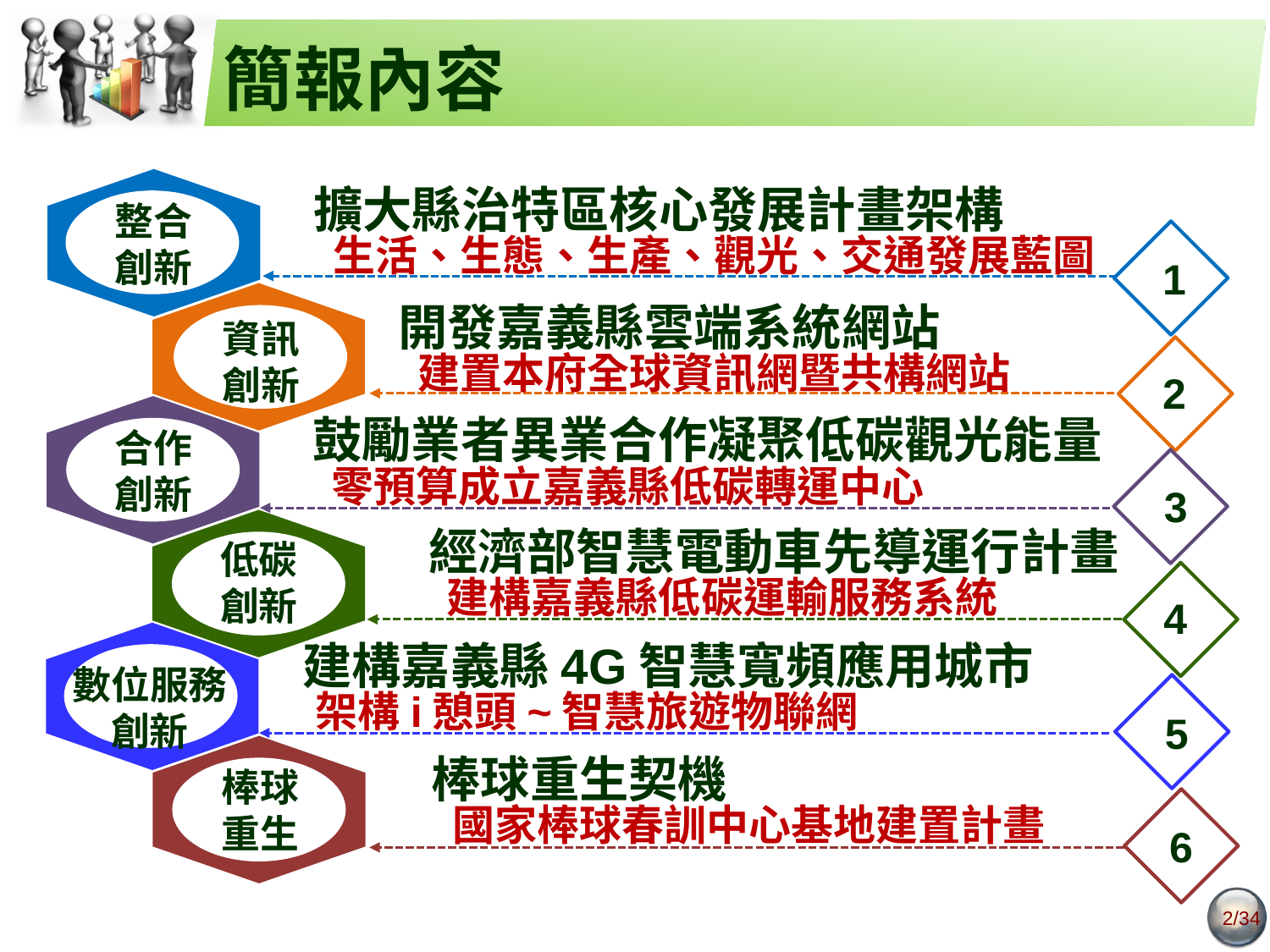

簡報內容

擴大縣治特區核心發展計畫架構
生活、生態、生產、觀光、交通發展藍圖
整合
創新

1

資訊
創新
開發嘉義縣雲端系統網站
建置本府全球資訊網暨共構網站

2

合作
創新
鼓勵業者異業合作凝聚低碳觀光能量
零預算成立嘉義縣低碳轉運中心

3

經濟部智慧電動車先導運行計畫

建構嘉義縣低碳運輸服務系統
低碳
創新

4

建構嘉義縣4G智慧寬頻應用城市
架構i憩頭~智慧旅遊物聯網
數位服務
創新

5

棒球重生契機
國家棒球春訓中心基地建置計畫
棒球
重生

6
2/34